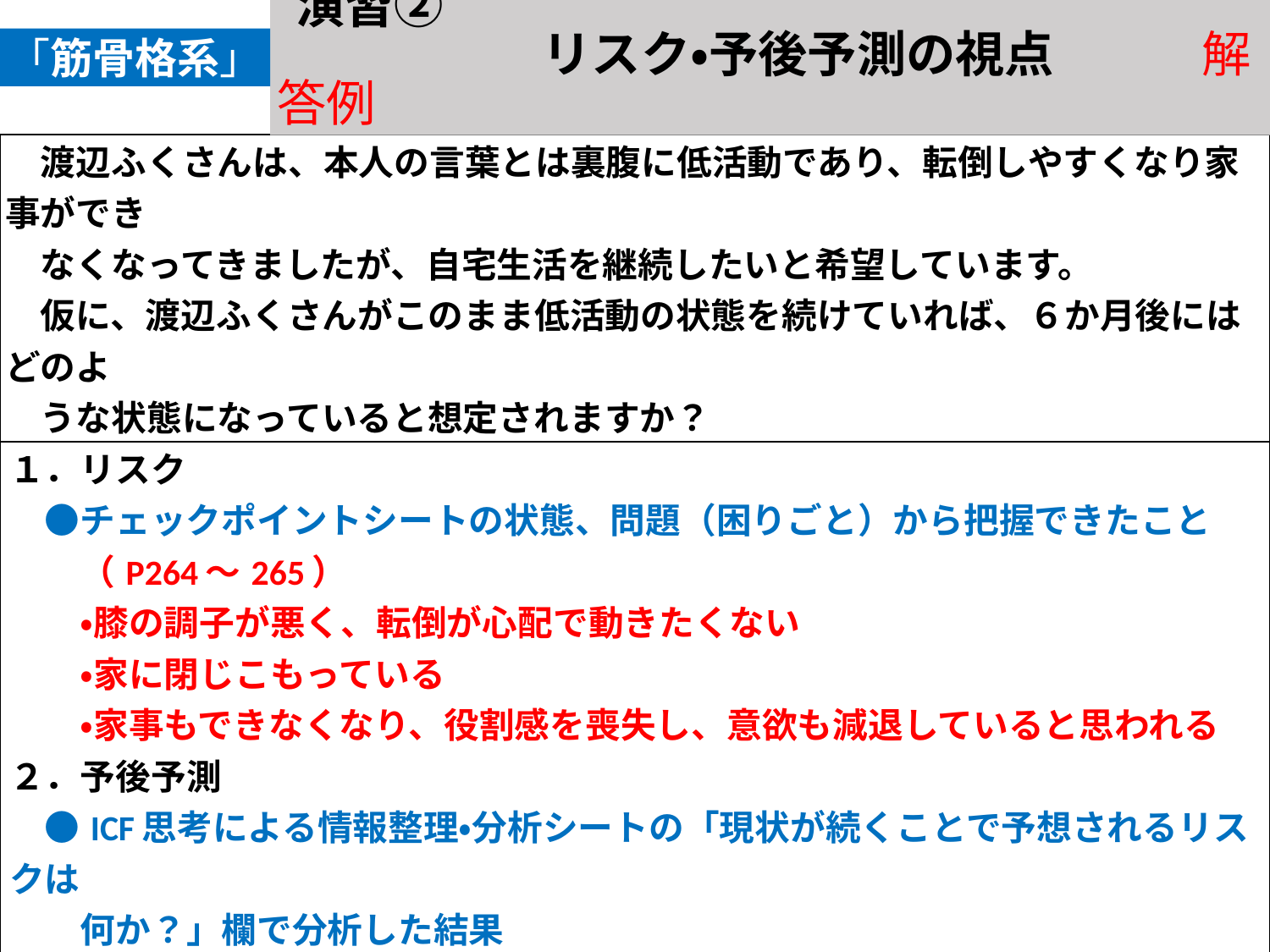

「筋骨格系」
演習②
　　　　　リスク・予後予測の視点　　　解答例
| 渡辺ふくさんは、本人の言葉とは裏腹に低活動であり、転倒しやすくなり家事ができ 　なくなってきましたが、自宅生活を継続したいと希望しています。 　仮に、渡辺ふくさんがこのまま低活動の状態を続けていれば、６か月後にはどのよ 　うな状態になっていると想定されますか？ |
| --- |
| １．リスク 　●チェックポイントシートの状態、問題（困りごと）から把握できたこと 　　（P264～265） 　　・膝の調子が悪く、転倒が心配で動きたくない 　　・家に閉じこもっている 　　・家事もできなくなり、役割感を喪失し、意欲も減退していると思われる ２．予後予測 　●ICF思考による情報整理・分析シートの「現状が続くことで予想されるリスクは 　　何か？」欄で分析した結果 　　・閉じこもり状態が改善されなければ、ますます心身の機能が低下し、できない 　　　行為が増え、状態は悪化する。 　　　（歩行が困難、トイレへの移動困難からおむつ使用、浴室への移動困難、家事 　　　全般が困難になるおそれがある）。 　　・利用者の状態が悪化すれば、長男・長女の負担が大きくなる。 　　・自宅での生活の継続が困難になり本人の望む暮らしができなくなる恐れがある。 |